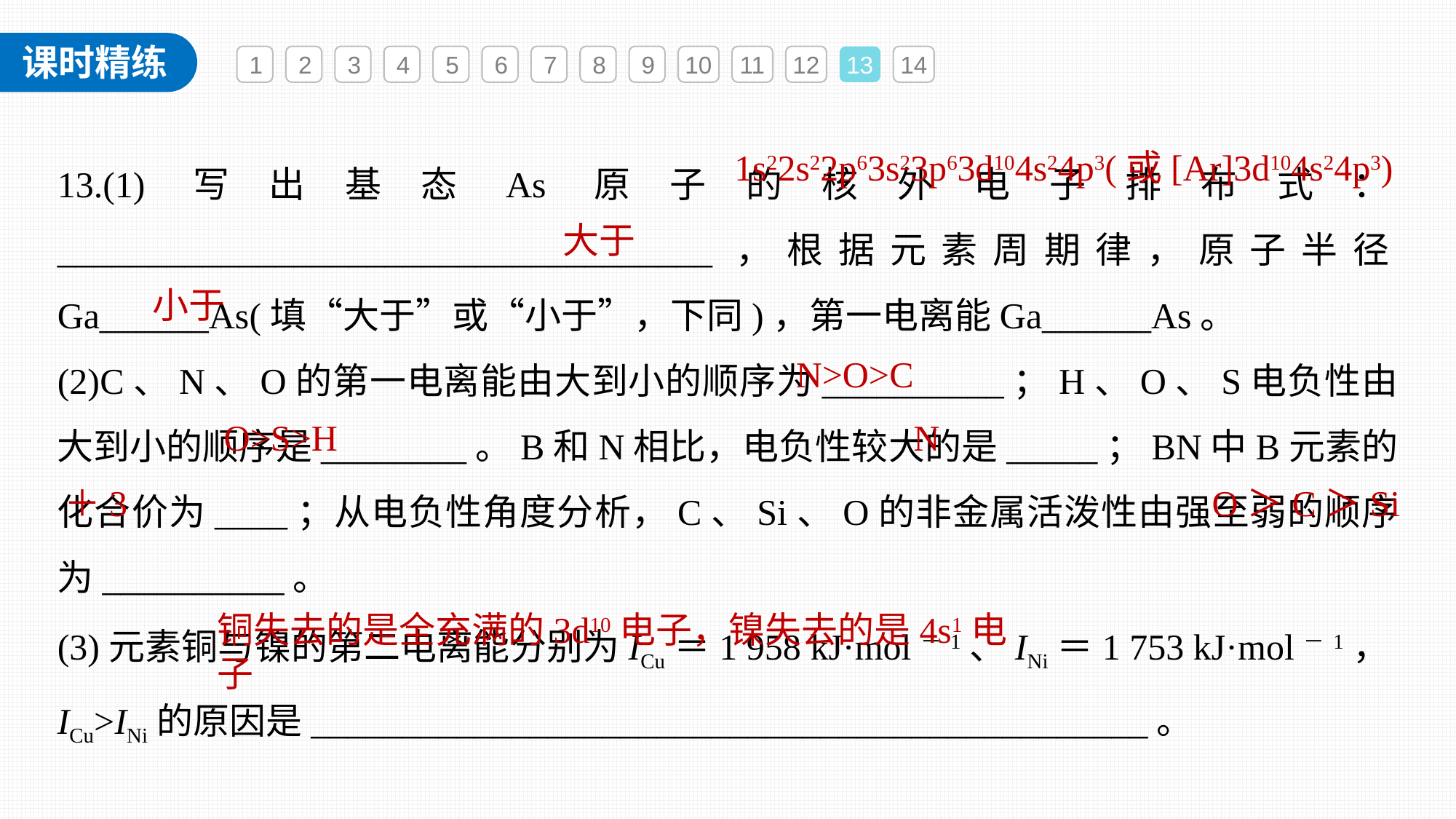

1
2
3
4
5
6
7
8
9
10
11
12
13
14
13.(1)写出基态As原子的核外电子排布式：____________________________________，根据元素周期律，原子半径Ga______As(填“大于”或“小于”，下同)，第一电离能Ga______As。
(2)C、N、O的第一电离能由大到小的顺序为__________；H、O、S电负性由大到小的顺序是________。B和N相比，电负性较大的是_____；BN中B元素的化合价为____；从电负性角度分析，C、Si、O的非金属活泼性由强至弱的顺序为__________。
(3)元素铜与镍的第二电离能分别为ICu＝1 958 kJ·mol－1、INi＝1 753 kJ·mol－1，ICu>INi的原因是______________________________________________。
1s22s22p63s23p63d104s24p3(或[Ar]3d104s24p3)
大于
小于
N>O>C
O>S>H
N
＋3
O＞C＞Si
铜失去的是全充满的3d10电子，镍失去的是4s1电子